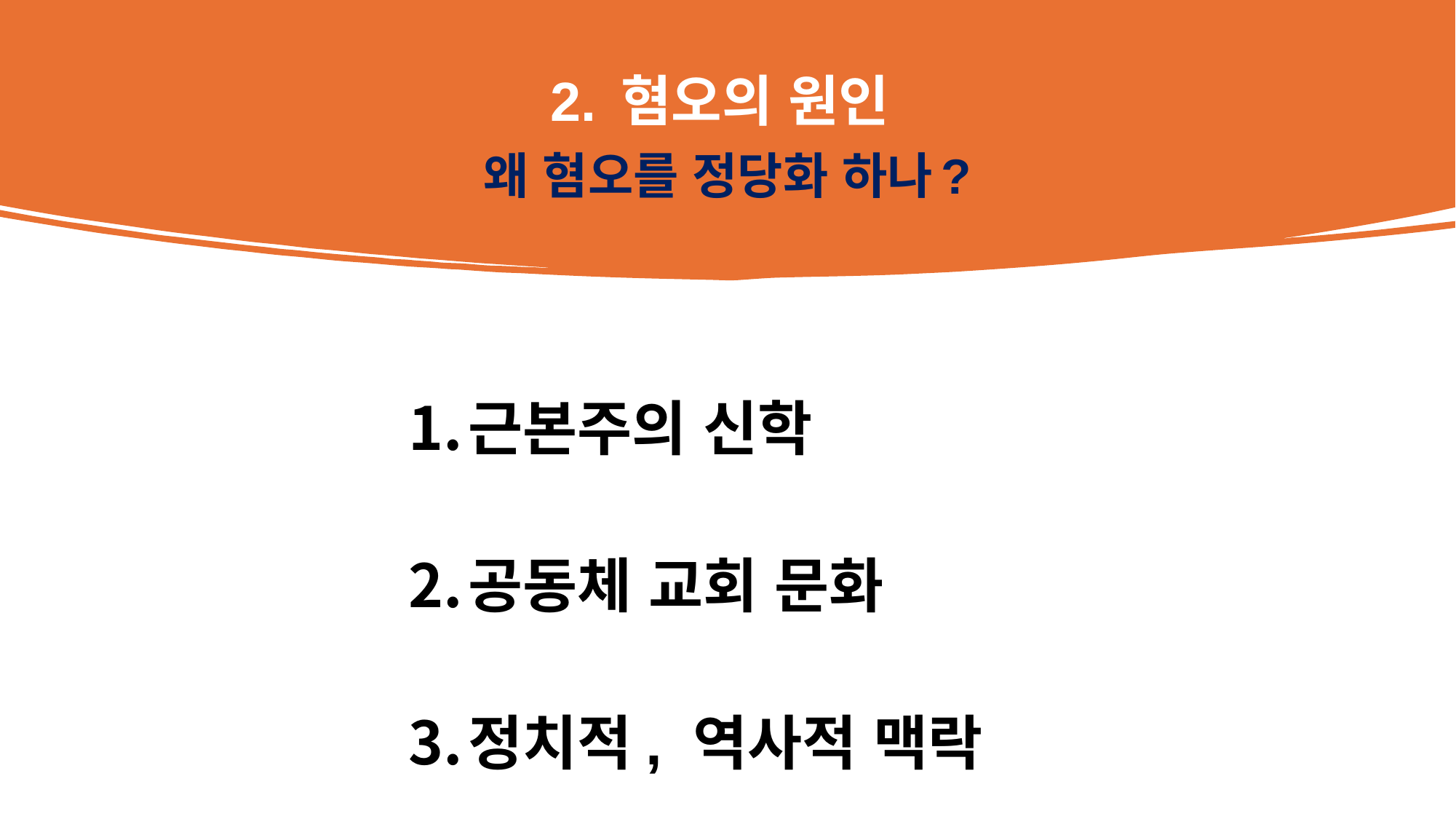

# 2. 혐오의 원인 왜 혐오를 정당화 하나?
근본주의 신학
공동체 교회 문화
정치적, 역사적 맥락